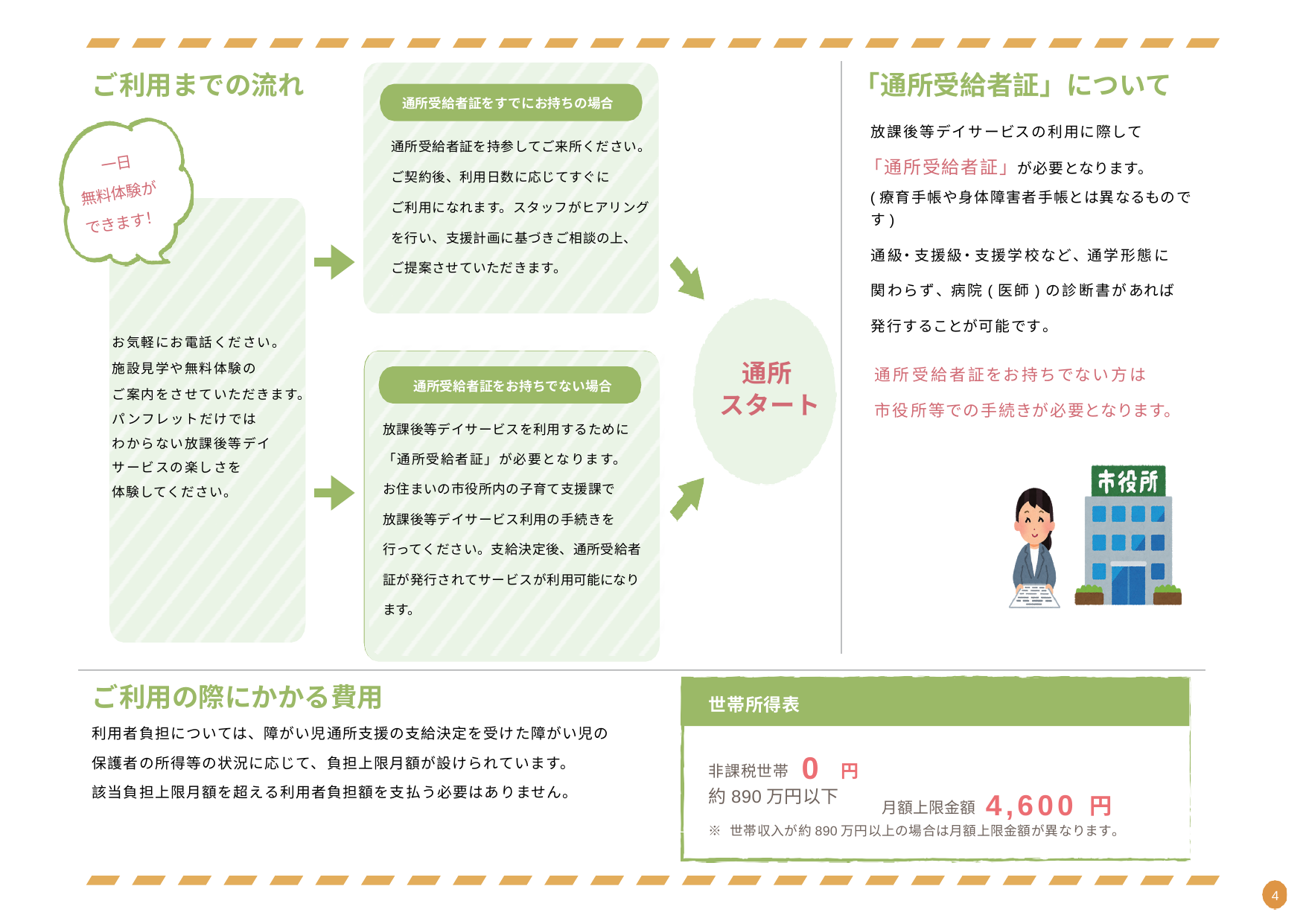

ご利用までの流れ
「通所受給者証」について
放課後等デイサービスの利用に際して

「通所受給者証」が必要となります。

 (療育手帳や身体障害者手帳とは異なるものです)
通級・支援級・支援学校など、通学形態に
関わらず、病院(医師)の診断書があれば
発行することが可能です。

通所受給者証をすでにお持ちの場合

通所受給者証を持参してご来所ください。
ご契約後、利用日数に応じてすぐに
ご利用になれます。スタッフがヒアリング
を行い、支援計画に基づきご相談の上、
ご提案させていただきます。

一日
無料体験が

できます！

お気軽にお電話ください。
施設見学や無料体験の
ご案内をさせていただきます。
パンフレットだけでは
わからない放課後等デイ
サービスの楽しさを
体験してください。

通所
スタート
通所受給者証をお持ちでない方は

市役所等での手続きが必要となります。

   通所受給者証をお持ちでない場合

放課後等デイサービスを利用するために
「通所受給者証」が必要となります。
お住まいの市役所内の子育て支援課で
放課後等デイサービス利用の手続きを
行ってください。支給決定後、通所受給者
証が発行されてサービスが利用可能になり
ます。

ご利用の際にかかる費用
利用者負担については、障がい児通所支援の支給決定を受けた障がい児の
保護者の所得等の状況に応じて、負担上限月額が設けられています。
該当負担上限月額を超える利用者負担額を支払う必要はありません。
世帯所得表
非課税世帯 0 円
月額上限金額 4,600円
約890万円以下
※ 世帯収入が約890万円以上の場合は月額上限金額が異なります。
2
2

4